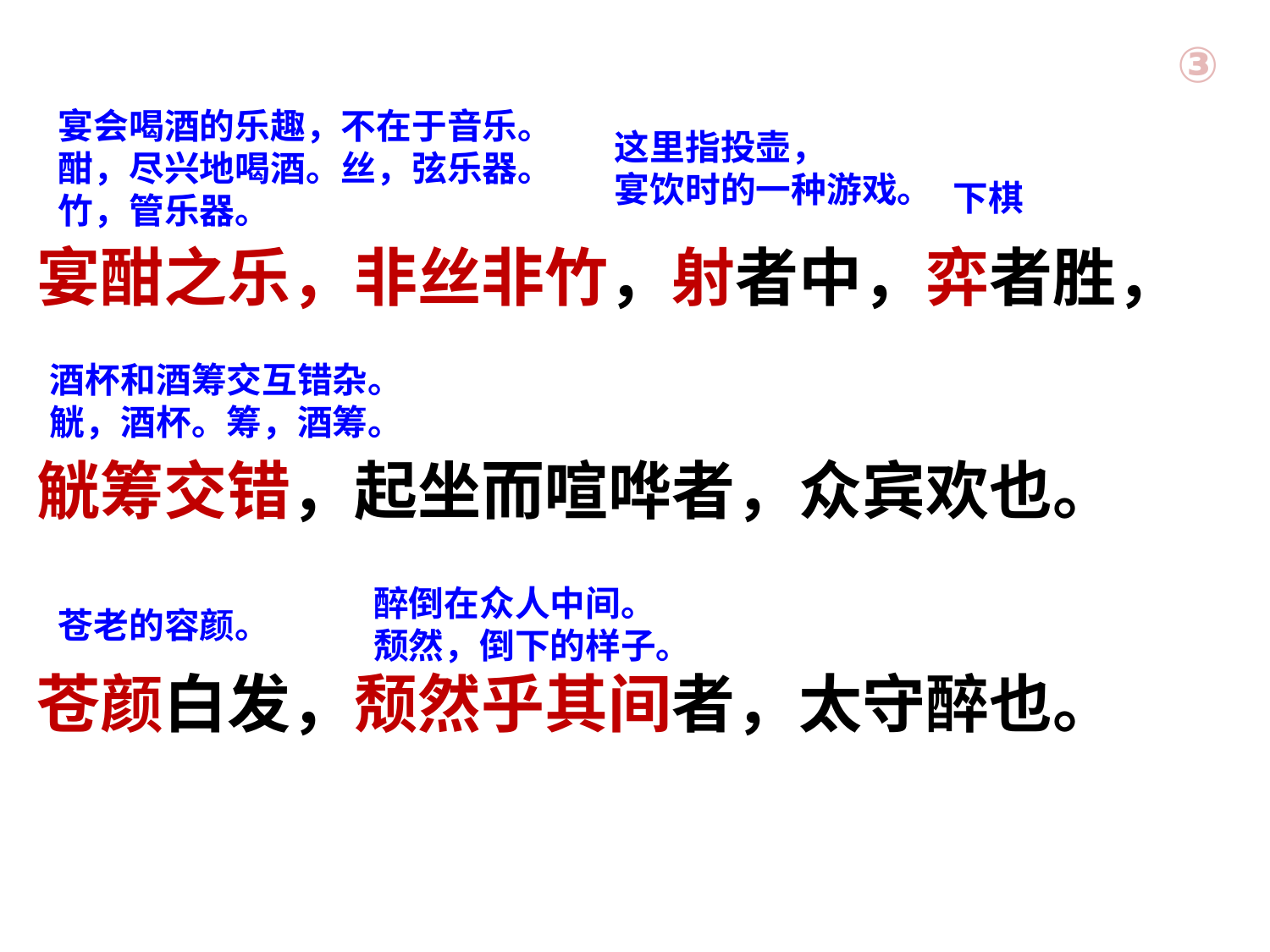

③
宴会喝酒的乐趣，不在于音乐。
酣，尽兴地喝酒。丝，弦乐器。
竹，管乐器。
这里指投壶，
宴饮时的一种游戏。
下棋
宴酣之乐，非丝非竹，射者中，弈者胜，

觥筹交错，起坐而喧哗者，众宾欢也。

苍颜白发，颓然乎其间者，太守醉也。
酒杯和酒筹交互错杂。
觥，酒杯。筹，酒筹。
醉倒在众人中间。
颓然，倒下的样子。
苍老的容颜。